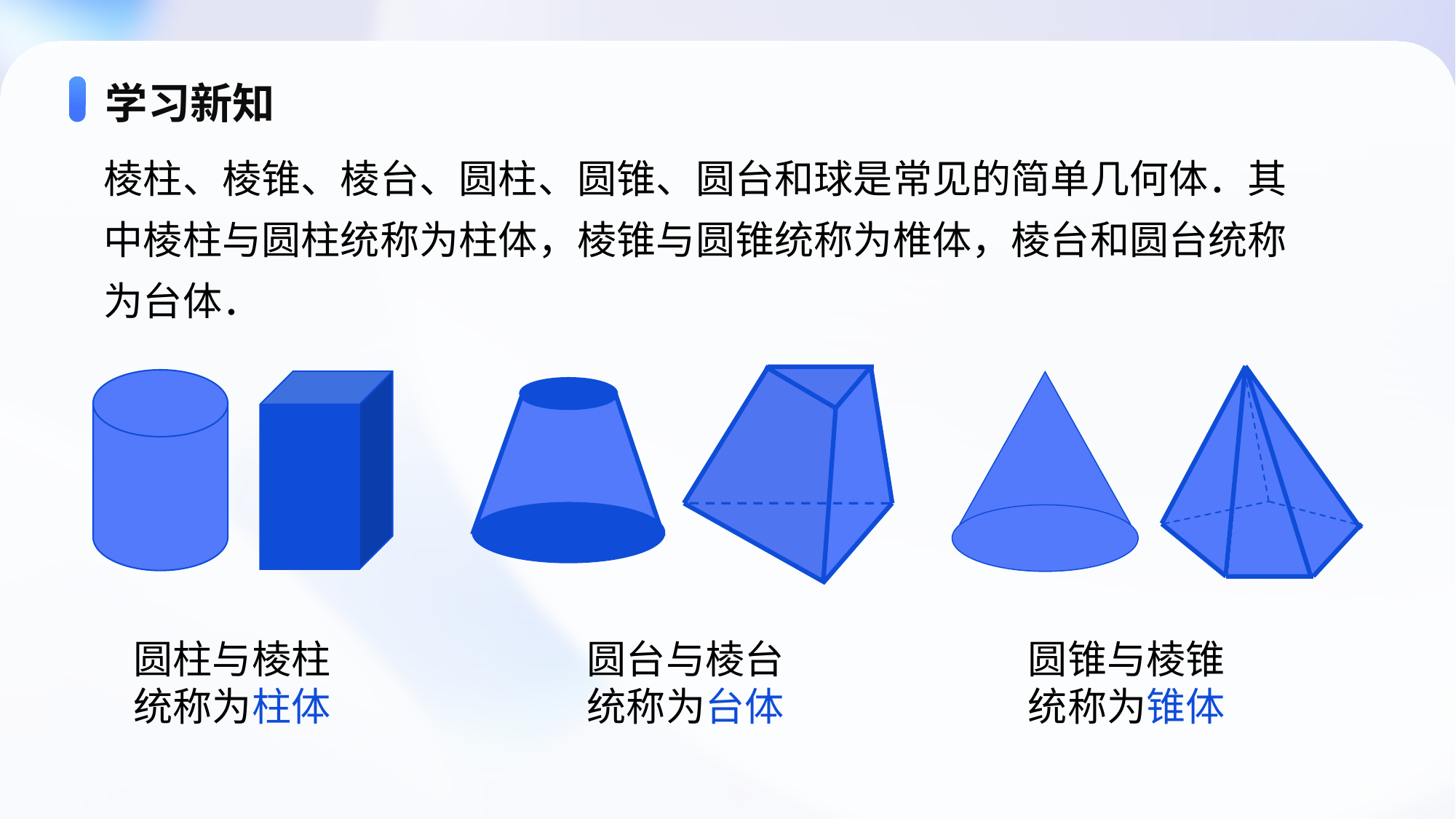

# 学习新知
棱柱、棱锥、棱台、圆柱、圆锥、圆台和球是常见的简单几何体．其中棱柱与圆柱统称为柱体，棱锥与圆锥统称为椎体，棱台和圆台统称为台体．

圆柱与棱柱
统称为柱体
圆台与棱台统称为台体
圆锥与棱锥统称为锥体